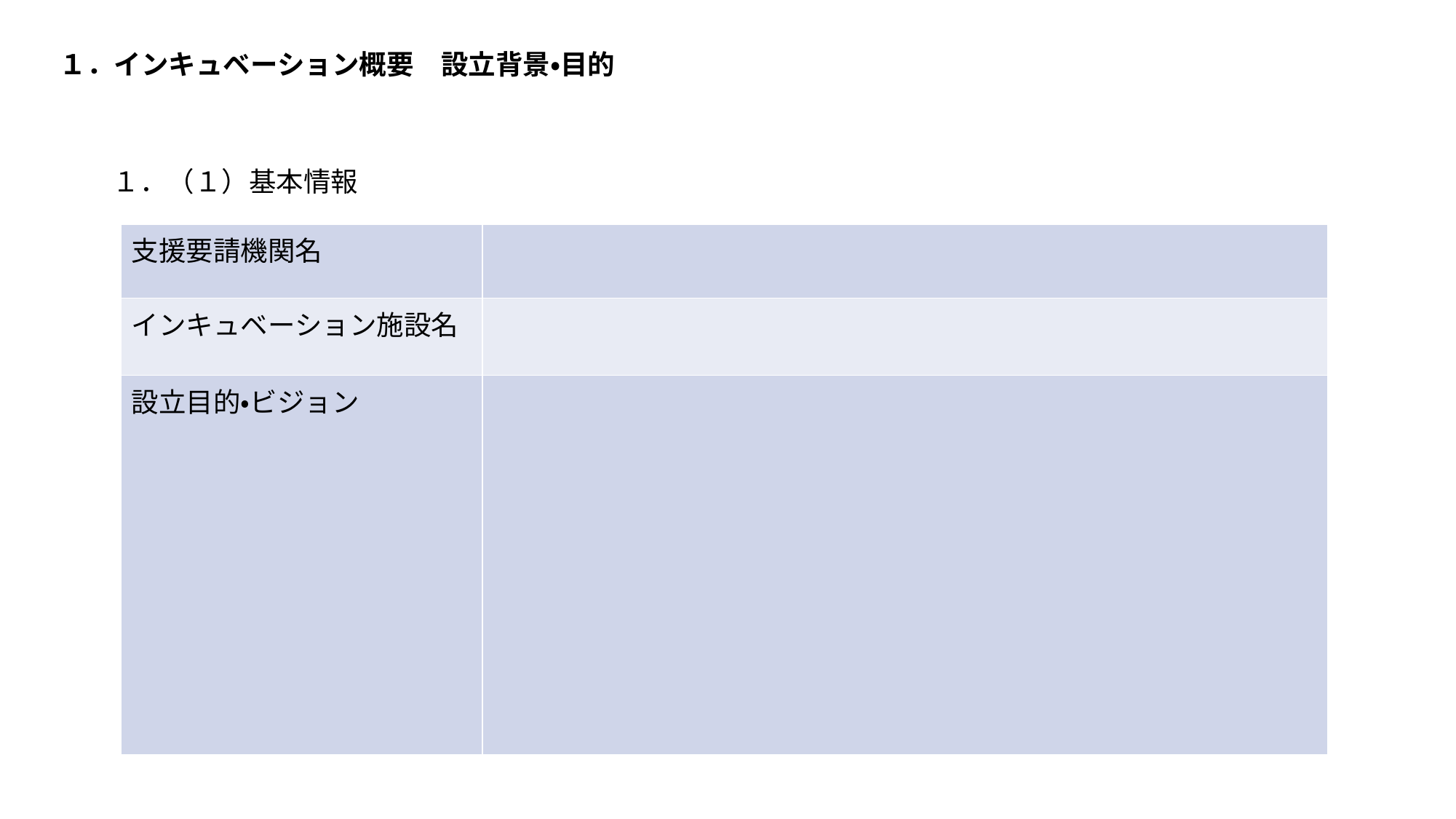

１．インキュベーション概要　設立背景・目的
１．（１）基本情報
| 支援要請機関名 |  |
| --- | --- |
| インキュベーション施設名 |  |
| 設立目的・ビジョン |  |